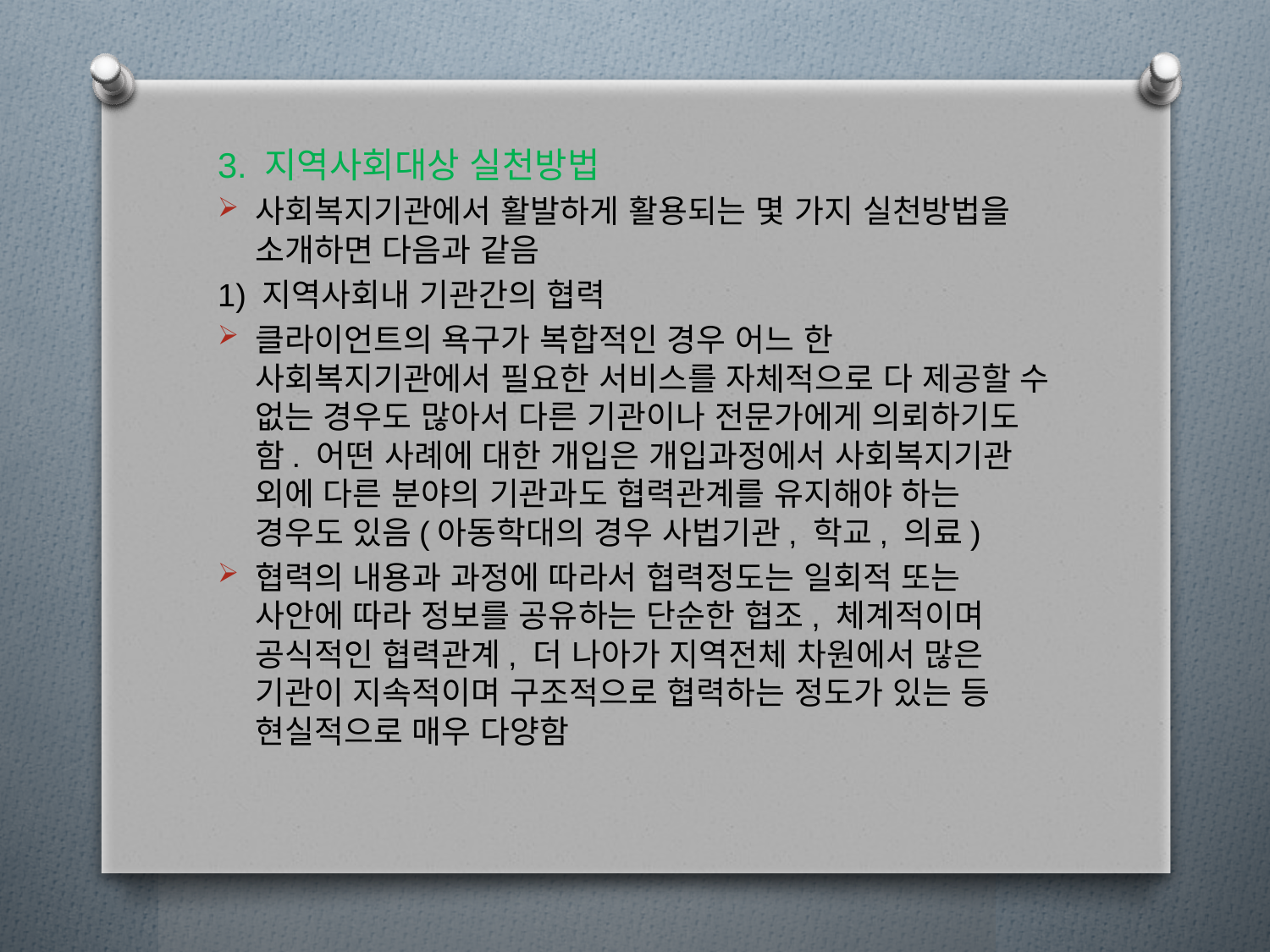

3. 지역사회대상 실천방법
사회복지기관에서 활발하게 활용되는 몇 가지 실천방법을 소개하면 다음과 같음
1) 지역사회내 기관간의 협력
클라이언트의 욕구가 복합적인 경우 어느 한 사회복지기관에서 필요한 서비스를 자체적으로 다 제공할 수 없는 경우도 많아서 다른 기관이나 전문가에게 의뢰하기도 함. 어떤 사례에 대한 개입은 개입과정에서 사회복지기관 외에 다른 분야의 기관과도 협력관계를 유지해야 하는 경우도 있음(아동학대의 경우 사법기관, 학교, 의료)
협력의 내용과 과정에 따라서 협력정도는 일회적 또는 사안에 따라 정보를 공유하는 단순한 협조, 체계적이며 공식적인 협력관계, 더 나아가 지역전체 차원에서 많은 기관이 지속적이며 구조적으로 협력하는 정도가 있는 등 현실적으로 매우 다양함